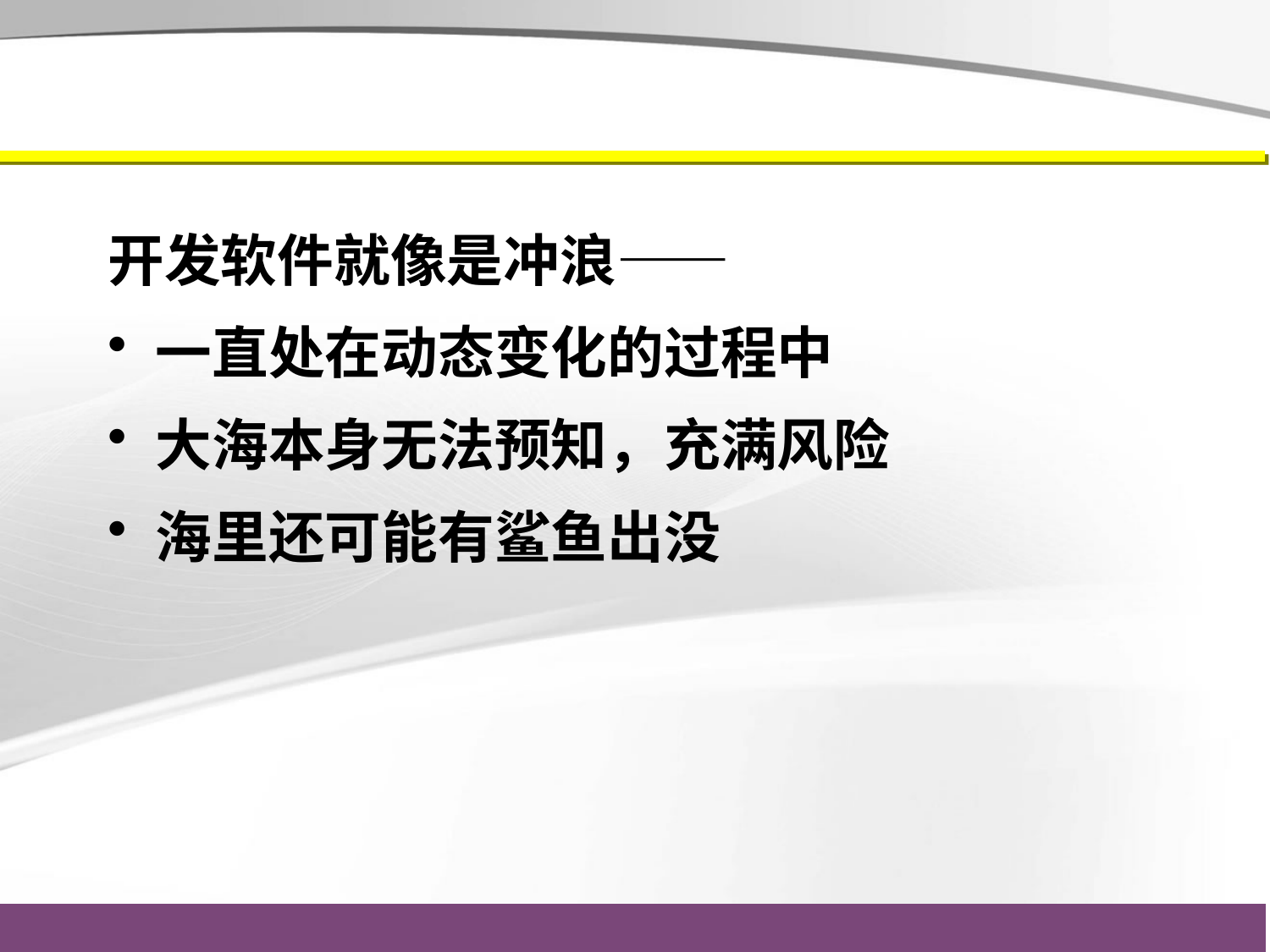

#
开发软件就像是冲浪——
一直处在动态变化的过程中
大海本身无法预知，充满风险
海里还可能有鲨鱼出没